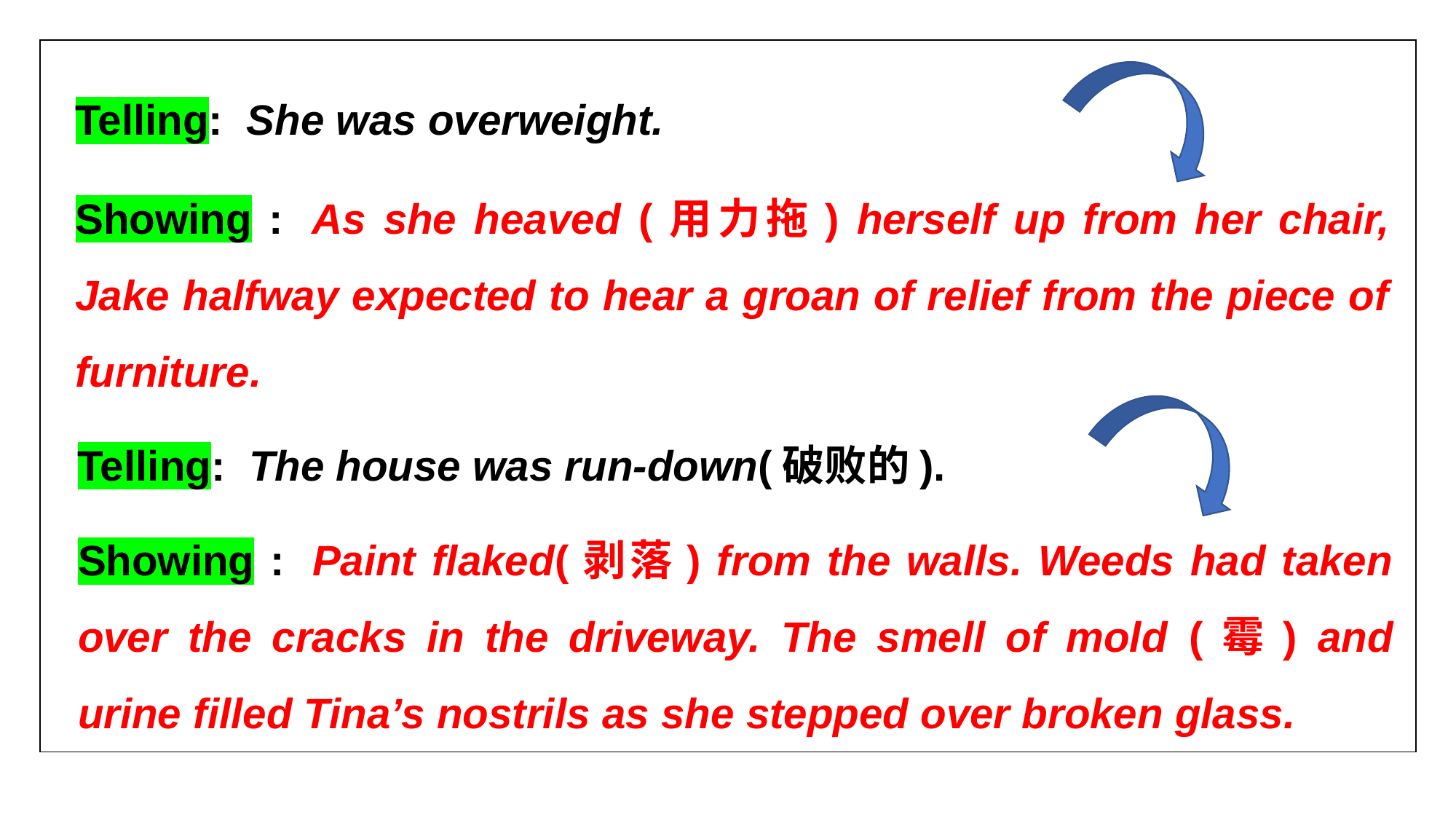

|  |
| --- |
Telling:  She was overweight.

Showing :  As she heaved (用力拖) herself up from her chair, Jake halfway expected to hear a groan of relief from the piece of furniture.
Telling:  The house was run-down(破败的).

Showing :  Paint flaked(剥落) from the walls. Weeds had taken over the cracks in the driveway. The smell of mold (霉) and urine filled Tina’s nostrils as she stepped over broken glass.